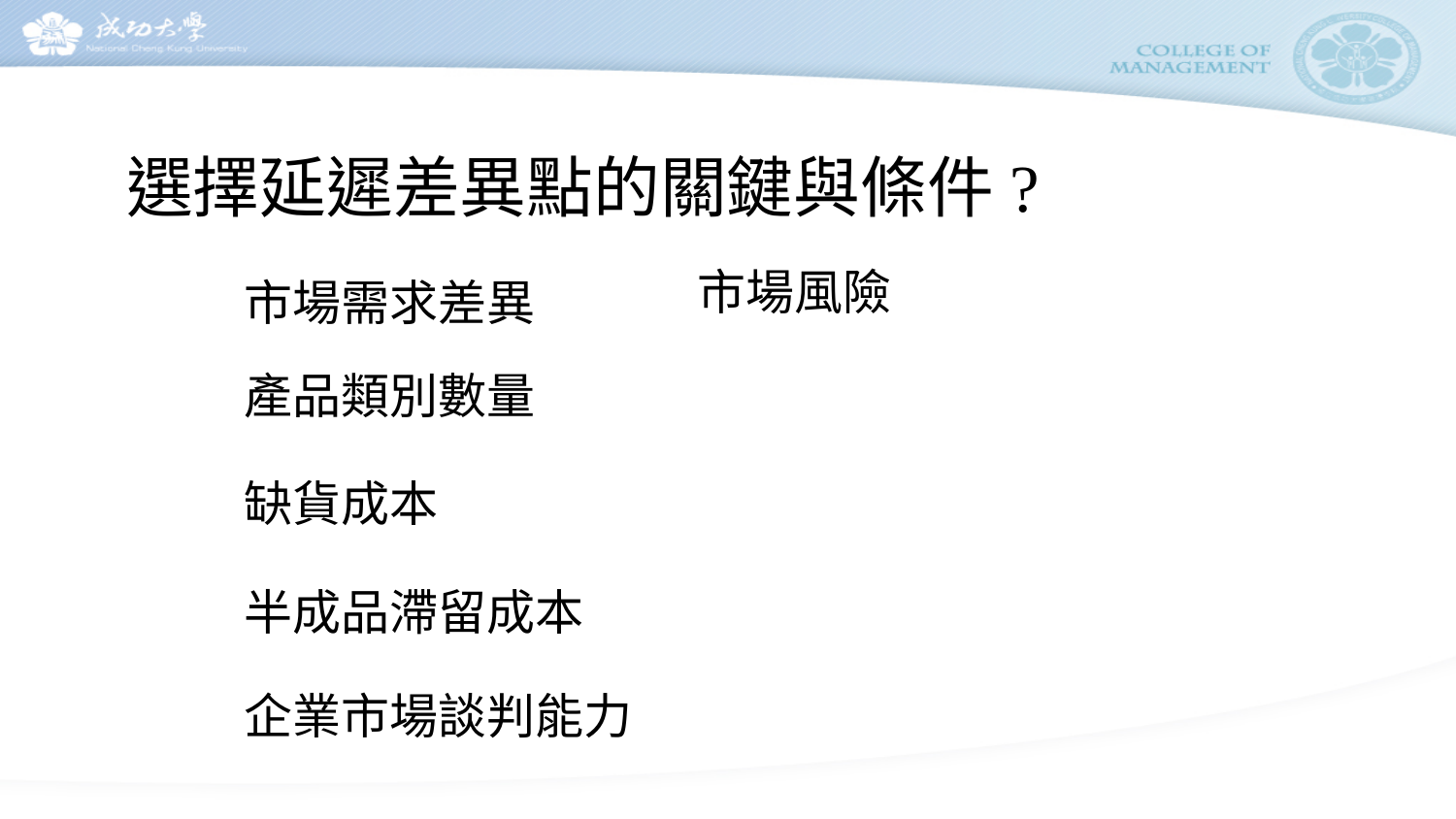

# 選擇延遲差異點的關鍵與條件?
市場風險

市場需求差異
產品類別數量

缺貨成本

半成品滯留成本

企業市場談判能力

43